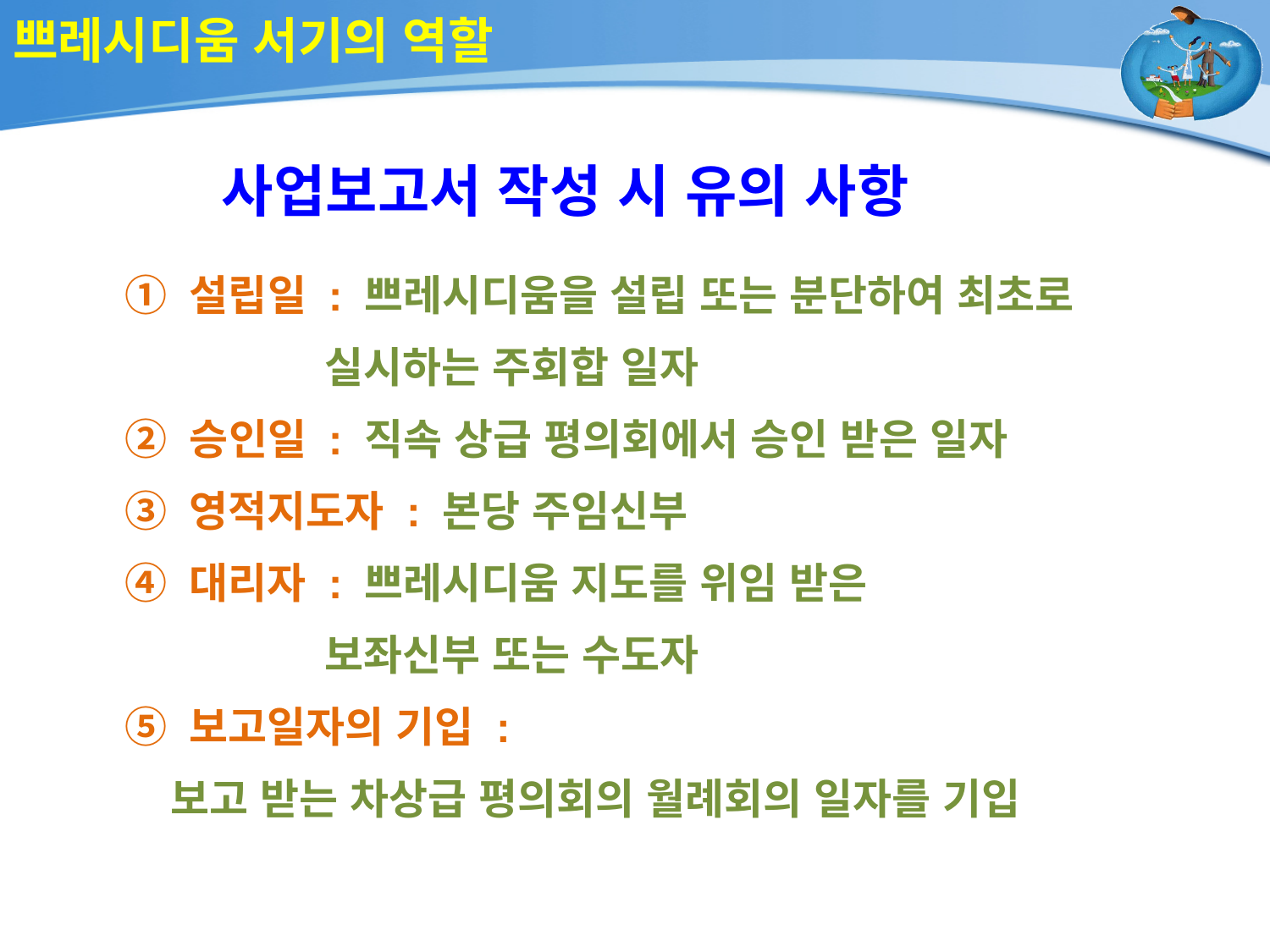

# 쁘레시디움 서기의 역할
사업보고서 작성 시 유의 사항
① 설립일 : 쁘레시디움을 설립 또는 분단하여 최초로
                실시하는 주회합 일자
② 승인일 : 직속 상급 평의회에서 승인 받은 일자
③ 영적지도자 : 본당 주임신부
④ 대리자 : 쁘레시디움 지도를 위임 받은
                보좌신부 또는 수도자
⑤ 보고일자의 기입 :
   보고 받는 차상급 평의회의 월례회의 일자를 기입